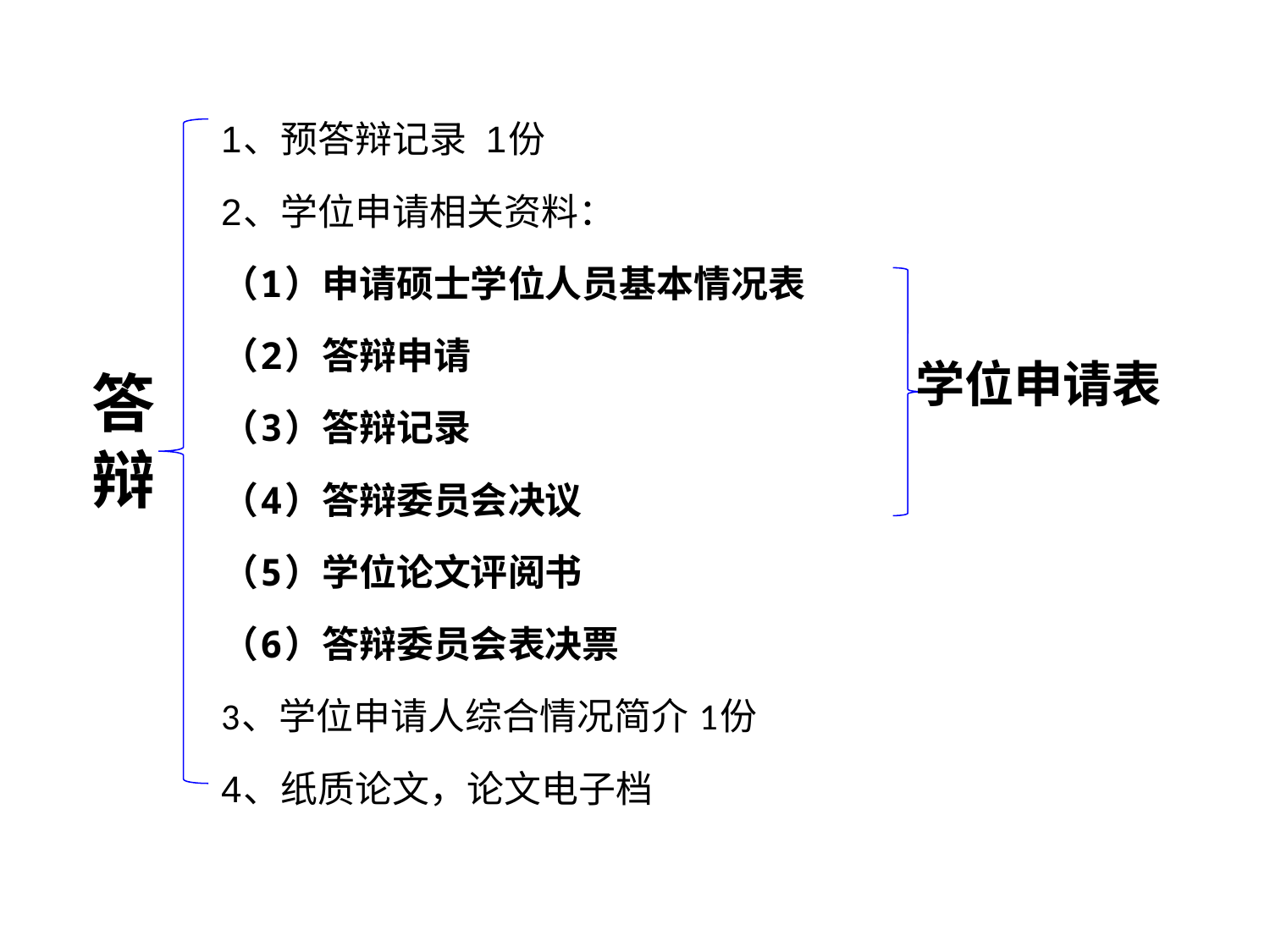

1、预答辩记录  1份
2、学位申请相关资料：
（1）申请硕士学位人员基本情况表
（2）答辩申请
（3）答辩记录
（4）答辩委员会决议
（5）学位论文评阅书
（6）答辩委员会表决票
3、学位申请人综合情况简介 1份
4、纸质论文，论文电子档

学位申请表
答辩